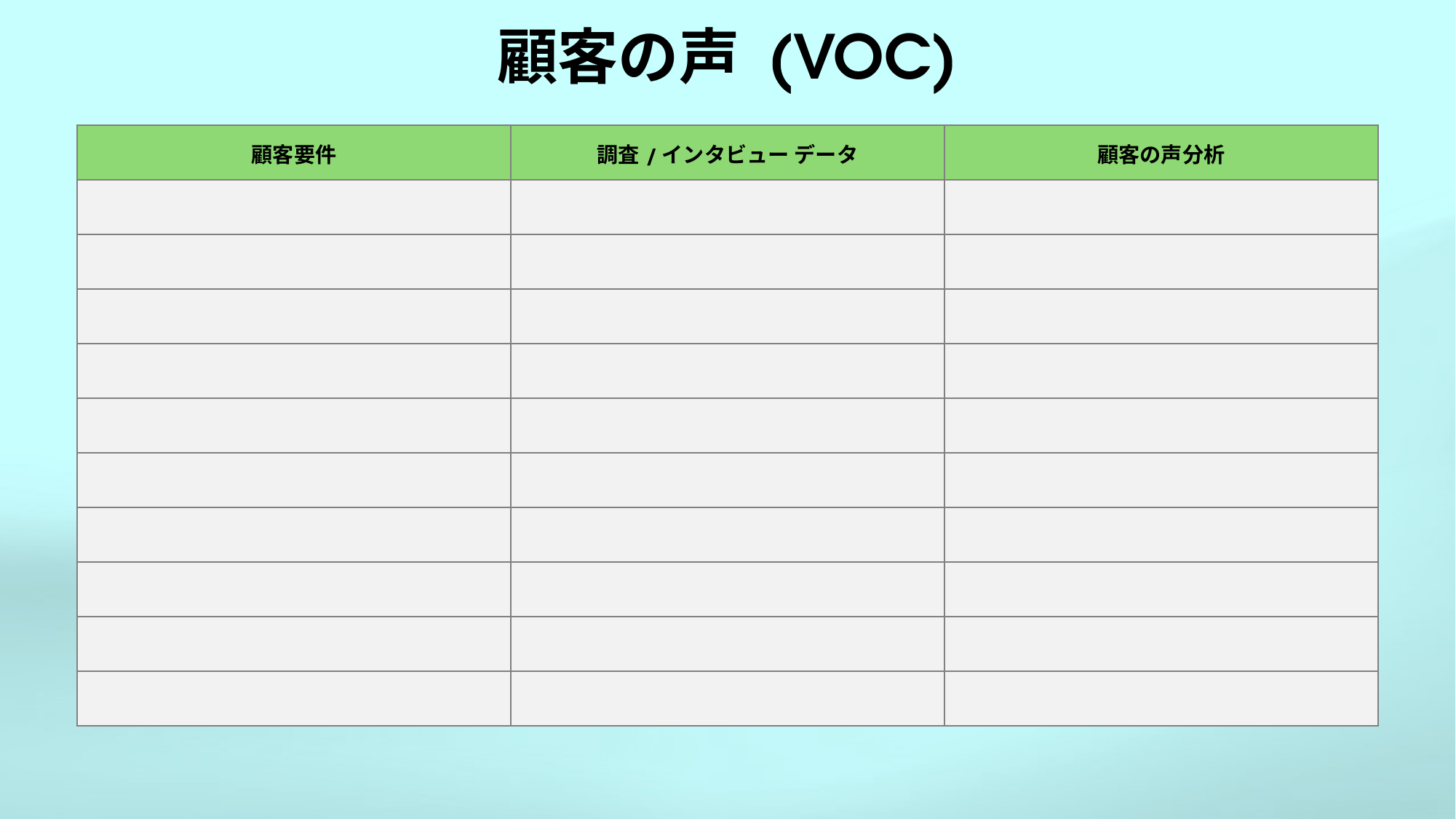

# 顧客の声 (VOC)
| 顧客要件 | 調査/インタビュー データ | 顧客の声分析 |
| --- | --- | --- |
|  |  |  |
|  |  |  |
|  |  |  |
|  |  |  |
|  |  |  |
|  |  |  |
|  |  |  |
|  |  |  |
|  |  |  |
|  |  |  |